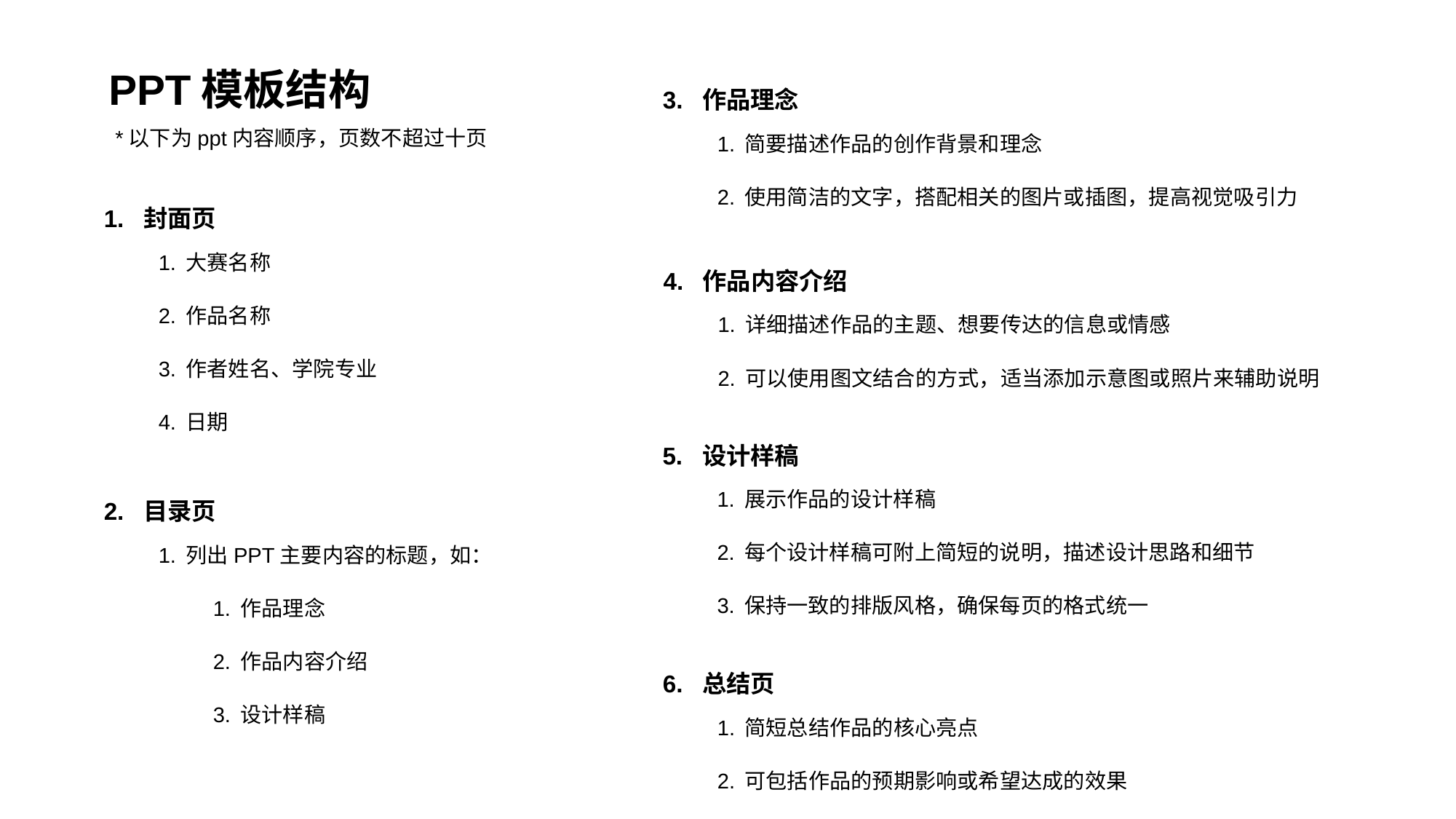

PPT模板结构
3.  作品理念
简要描述作品的创作背景和理念
使用简洁的文字，搭配相关的图片或插图，提高视觉吸引力
*以下为ppt内容顺序，页数不超过十页
1.  封面页
大赛名称
作品名称
作者姓名、学院专业
日期
4.  作品内容介绍
详细描述作品的主题、想要传达的信息或情感
可以使用图文结合的方式，适当添加示意图或照片来辅助说明
5.  设计样稿
展示作品的设计样稿
每个设计样稿可附上简短的说明，描述设计思路和细节
保持一致的排版风格，确保每页的格式统一
2.  目录页
列出PPT主要内容的标题，如：
作品理念
作品内容介绍
设计样稿
6.  总结页
简短总结作品的核心亮点
可包括作品的预期影响或希望达成的效果